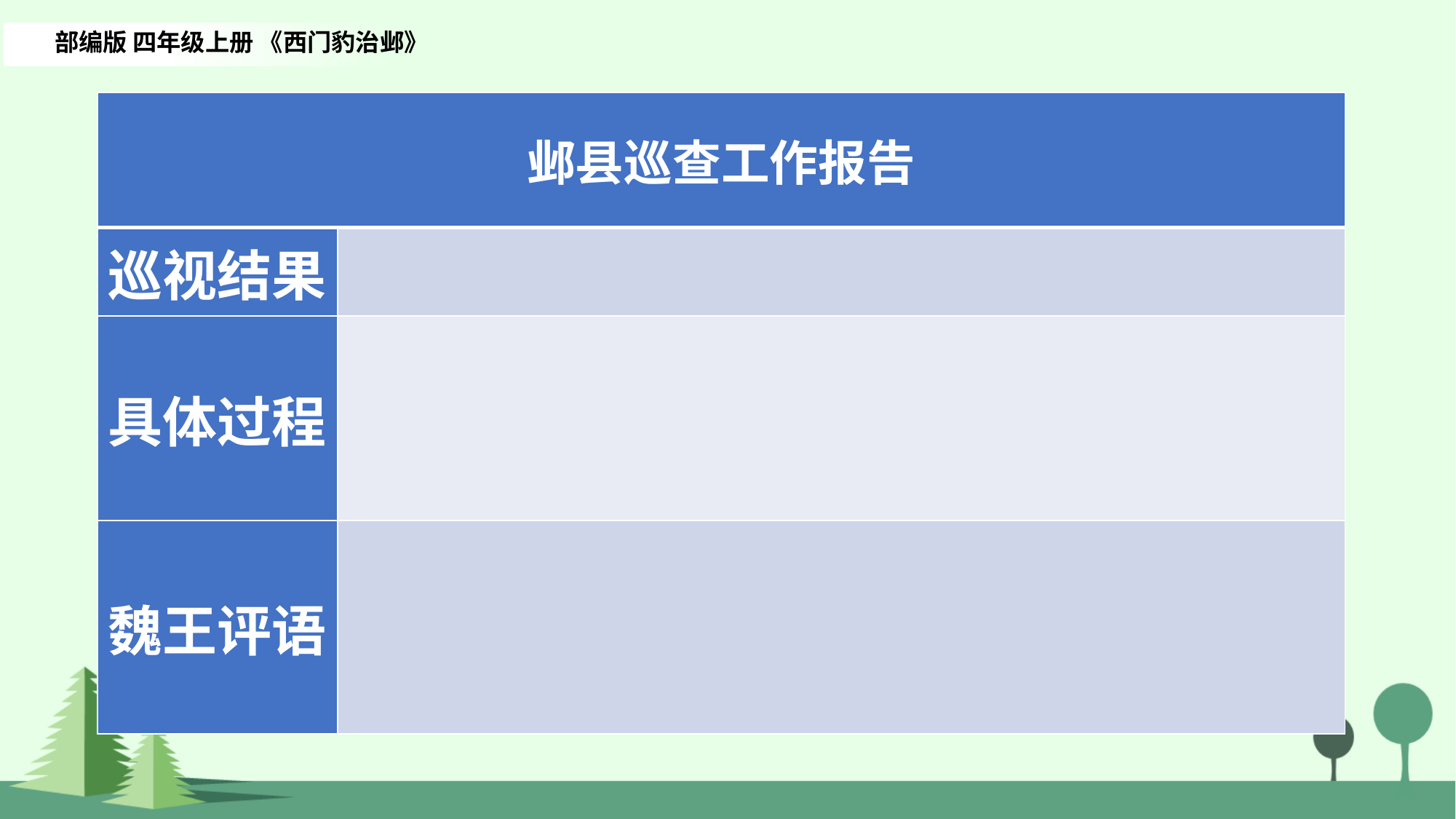

部编版 四年级上册 《西门豹治邺》

| 邺县巡查工作报告 |  |
| --- | --- |
| 巡视结果 |  |
| 具体过程 |  |
| 魏王评语 |  |